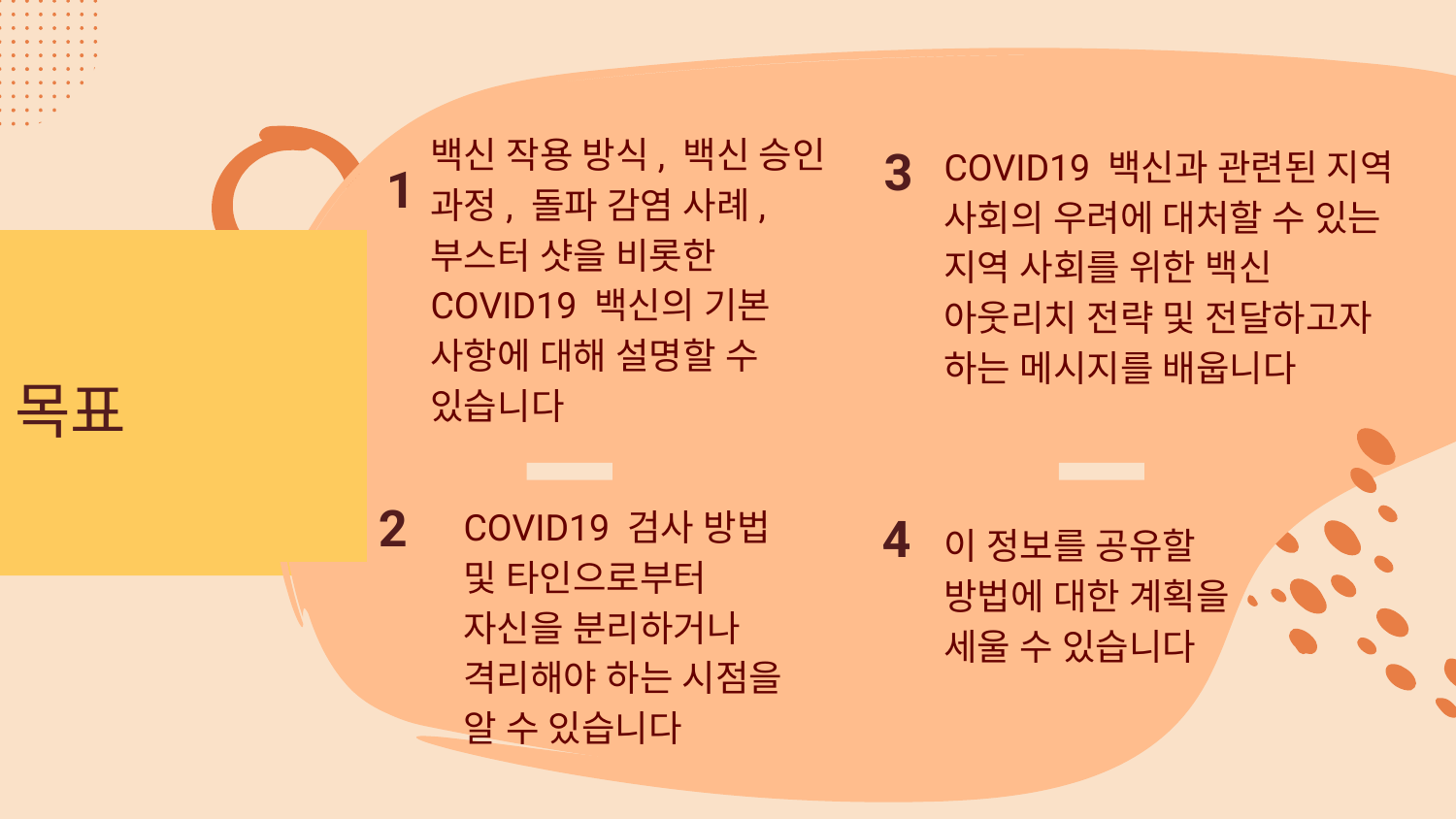

COVID19 백신과 관련된 지역 사회의 우려에 대처할 수 있는 지역 사회를 위한 백신 아웃리치 전략 및 전달하고자 하는 메시지를 배웁니다

백신 작용 방식, 백신 승인 과정, 돌파 감염 사례, 부스터 샷을 비롯한 COVID19 백신의 기본 사항에 대해 설명할 수 있습니다
3
1

# 목표
이 정보를 공유할 방법에 대한 계획을 세울 수 있습니다

2
4
COVID19 검사 방법 및 타인으로부터 자신을 분리하거나 격리해야 하는 시점을 알 수 있습니다